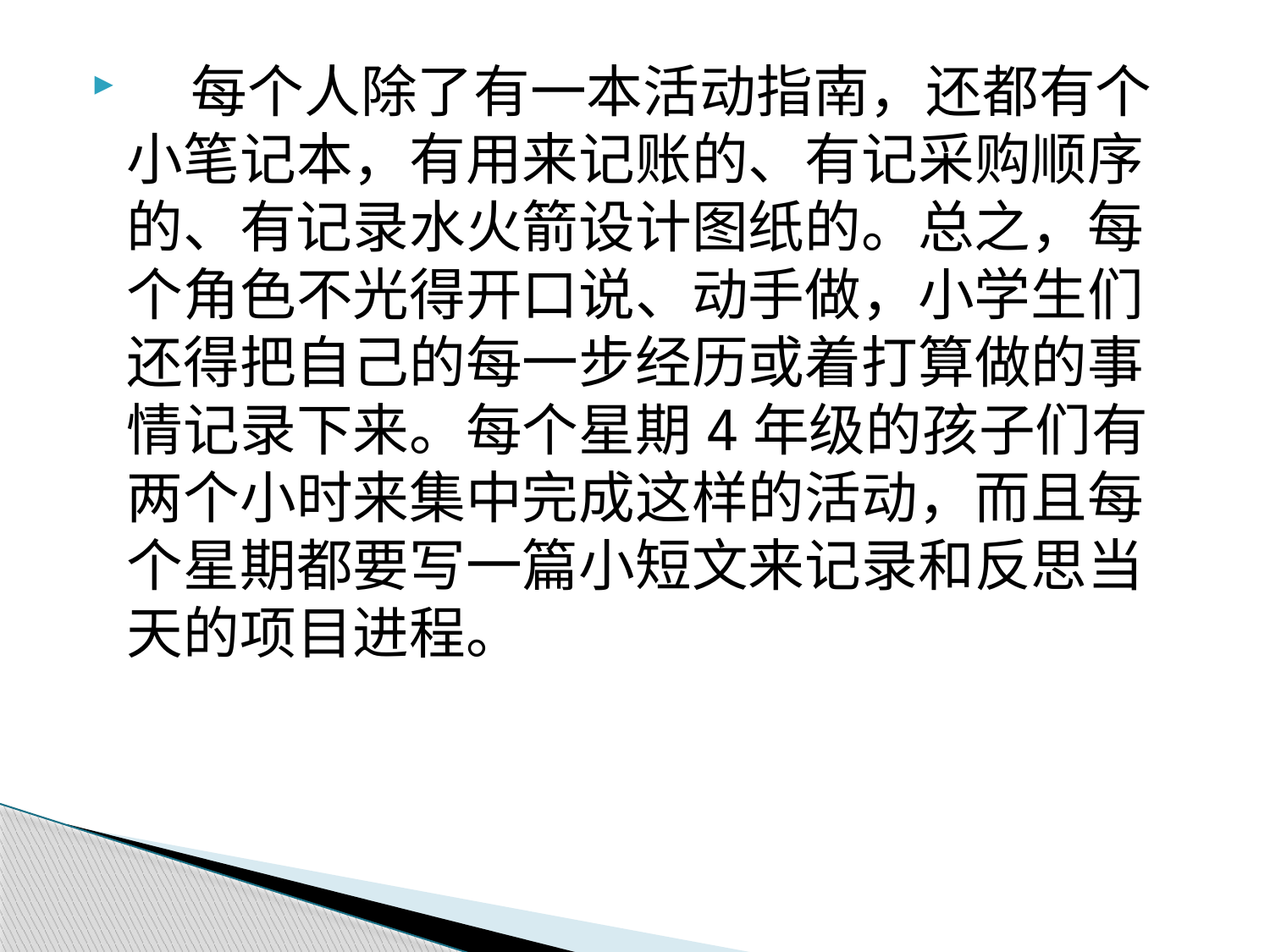

#
    每个人除了有一本活动指南，还都有个小笔记本，有用来记账的、有记采购顺序的、有记录水火箭设计图纸的。总之，每个角色不光得开口说、动手做，小学生们还得把自己的每一步经历或着打算做的事情记录下来。每个星期4年级的孩子们有两个小时来集中完成这样的活动，而且每个星期都要写一篇小短文来记录和反思当天的项目进程。